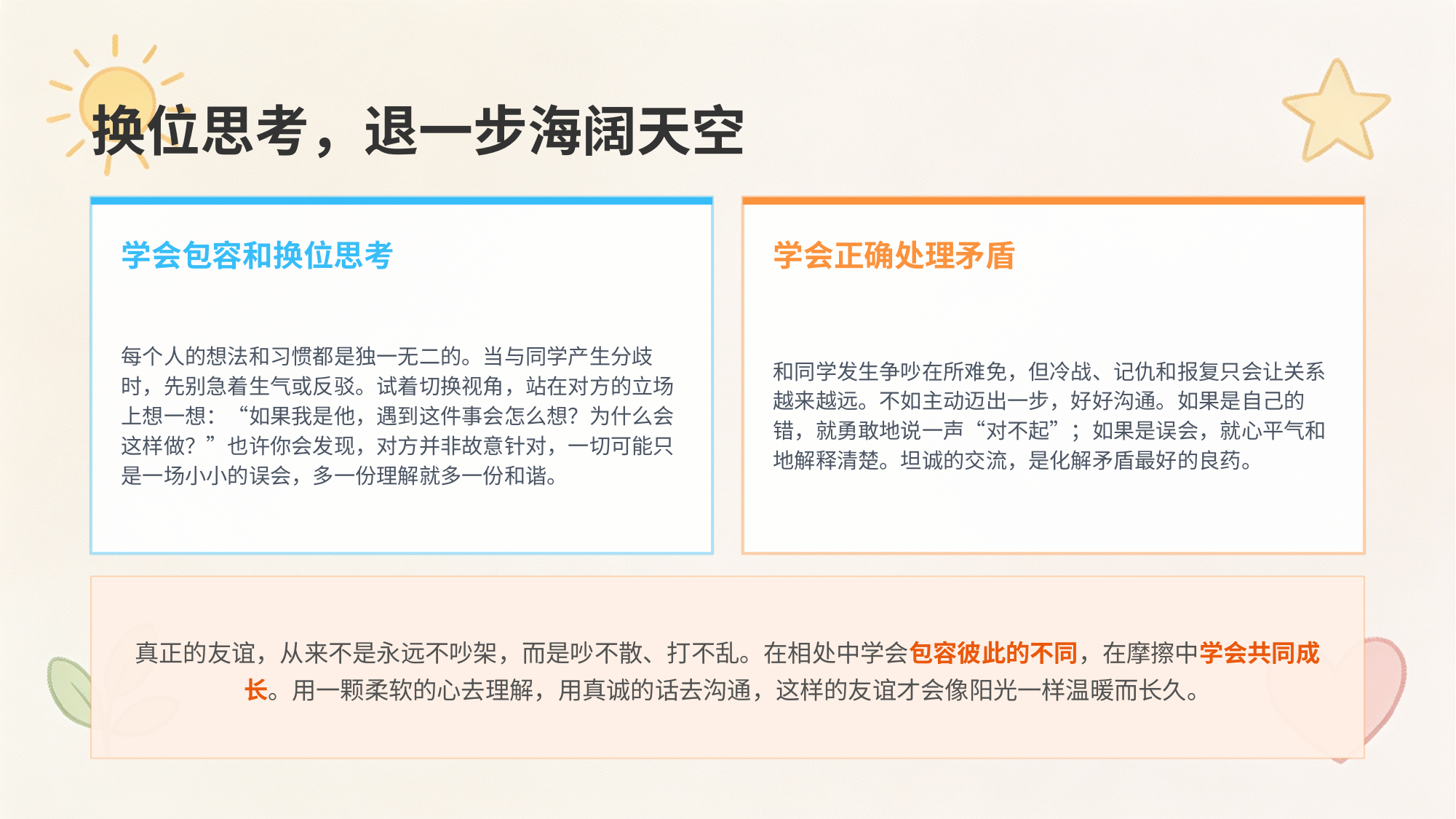

换位思考，退一步海阔天空

学会包容和换位思考
学会正确处理矛盾
每个人的想法和习惯都是独一无二的。当与同学产生分歧时，先别急着生气或反驳。试着切换视角，站在对方的立场上想一想：“如果我是他，遇到这件事会怎么想？为什么会这样做？”也许你会发现，对方并非故意针对，一切可能只是一场小小的误会，多一份理解就多一份和谐。
和同学发生争吵在所难免，但冷战、记仇和报复只会让关系越来越远。不如主动迈出一步，好好沟通。如果是自己的错，就勇敢地说一声“对不起”；如果是误会，就心平气和地解释清楚。坦诚的交流，是化解矛盾最好的良药。

真正的友谊，从来不是永远不吵架，而是吵不散、打不乱。在相处中学会包容彼此的不同，在摩擦中学会共同成长。用一颗柔软的心去理解，用真诚的话去沟通，这样的友谊才会像阳光一样温暖而长久。